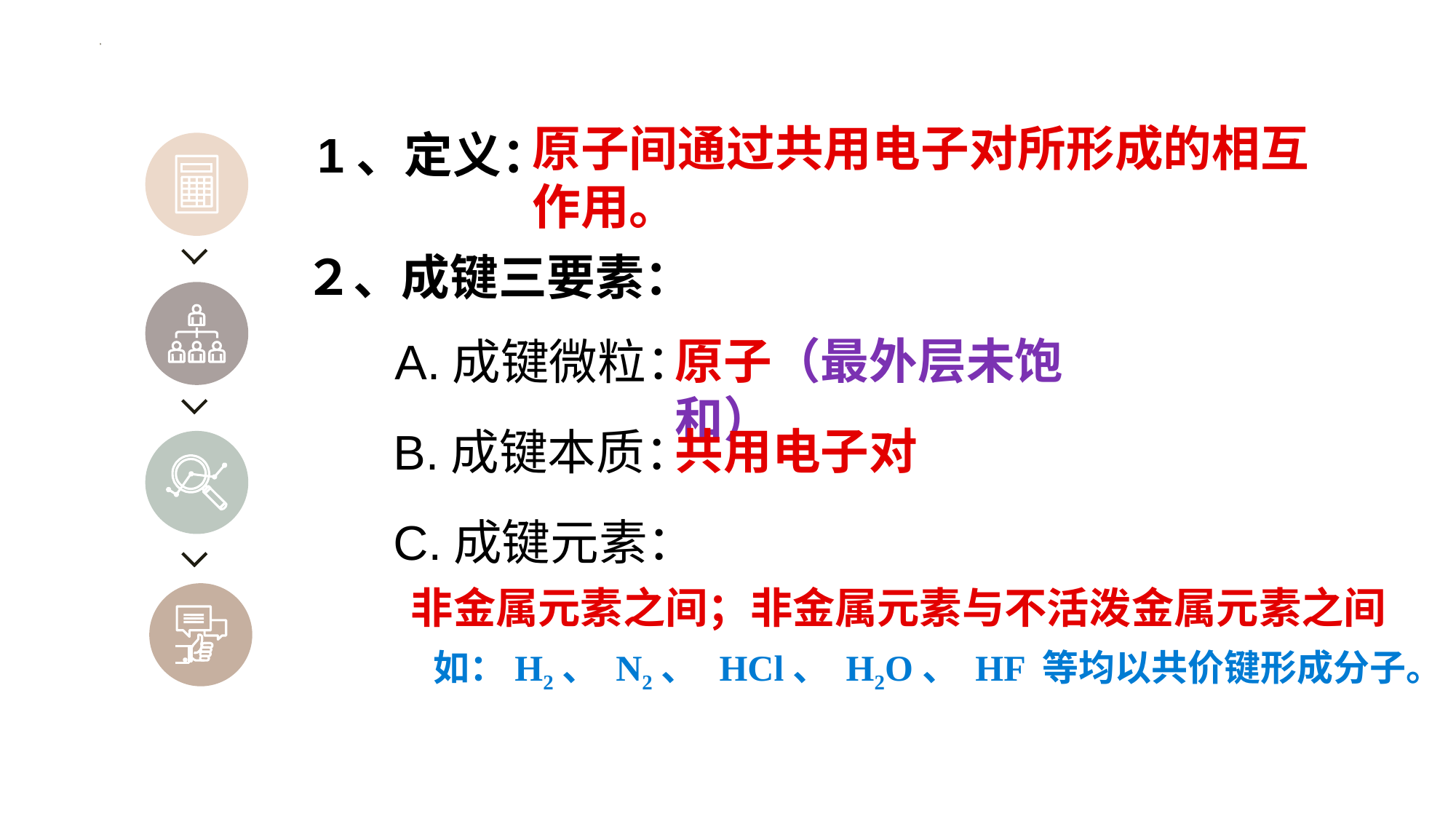

原子间通过共用电子对所形成的相互作用。
1、定义：

２、成键三要素：
原子（最外层未饱和）
A.成键微粒：
共用电子对
B.成键本质：
C.成键元素：
非金属元素之间；非金属元素与不活泼金属元素之间
如：H2、 N2、  HCl、 H2O、 HF 等均以共价键形成分子。